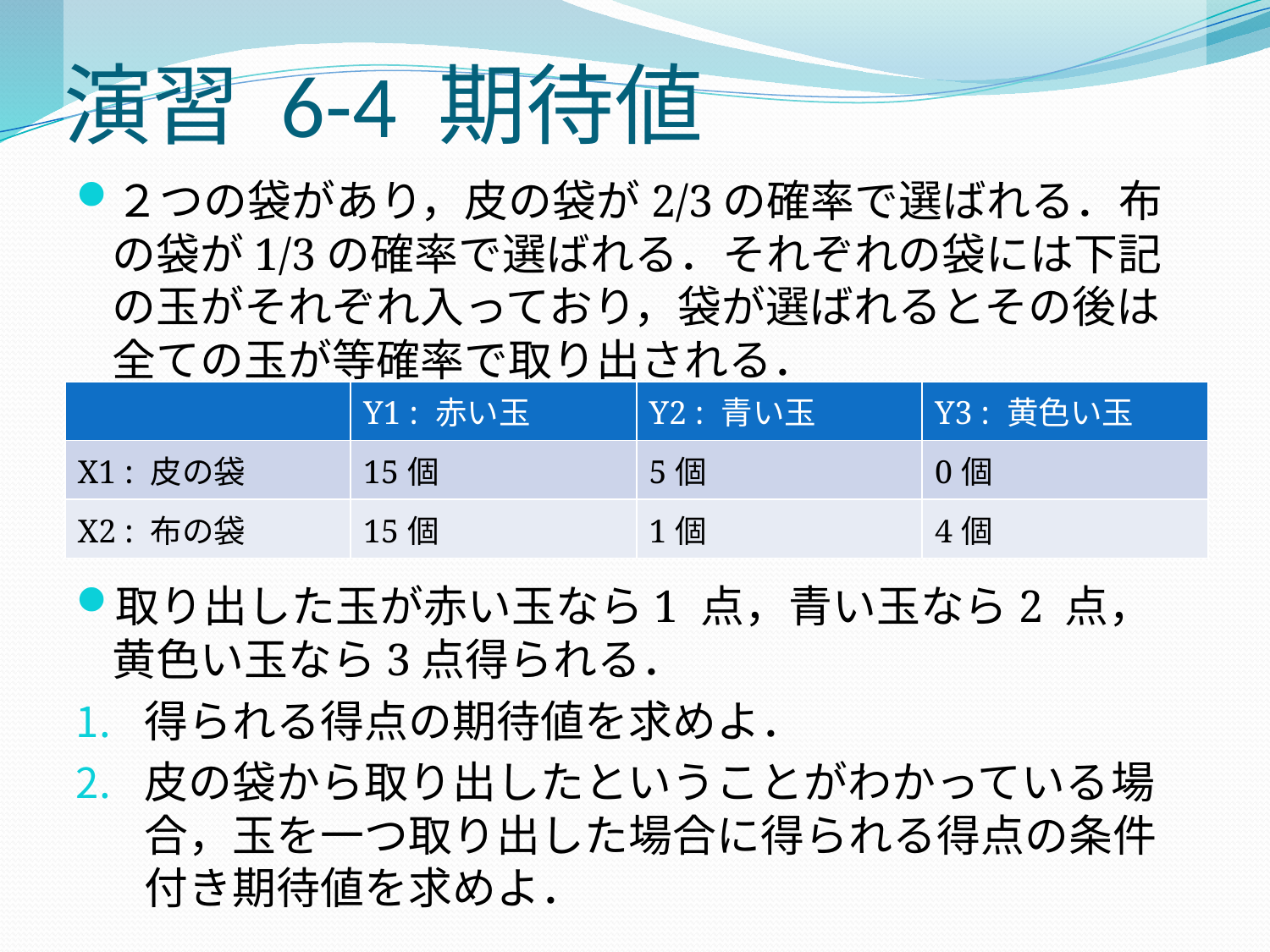

# 演習 6-4 期待値
２つの袋があり，皮の袋が2/3の確率で選ばれる．布の袋が1/3の確率で選ばれる．それぞれの袋には下記の玉がそれぞれ入っており，袋が選ばれるとその後は全ての玉が等確率で取り出される．

取り出した玉が赤い玉なら1 点，青い玉なら2 点，黄色い玉なら3点得られる．
得られる得点の期待値を求めよ．
皮の袋から取り出したということがわかっている場合，玉を一つ取り出した場合に得られる得点の条件付き期待値を求めよ．
|  | Y1 : 赤い玉 | Y2 : 青い玉 | Y3 : 黄色い玉 |
| --- | --- | --- | --- |
| X1 : 皮の袋 | 15個 | 5個 | 0個 |
| X2 : 布の袋 | 15個 | 1個 | 4個 |